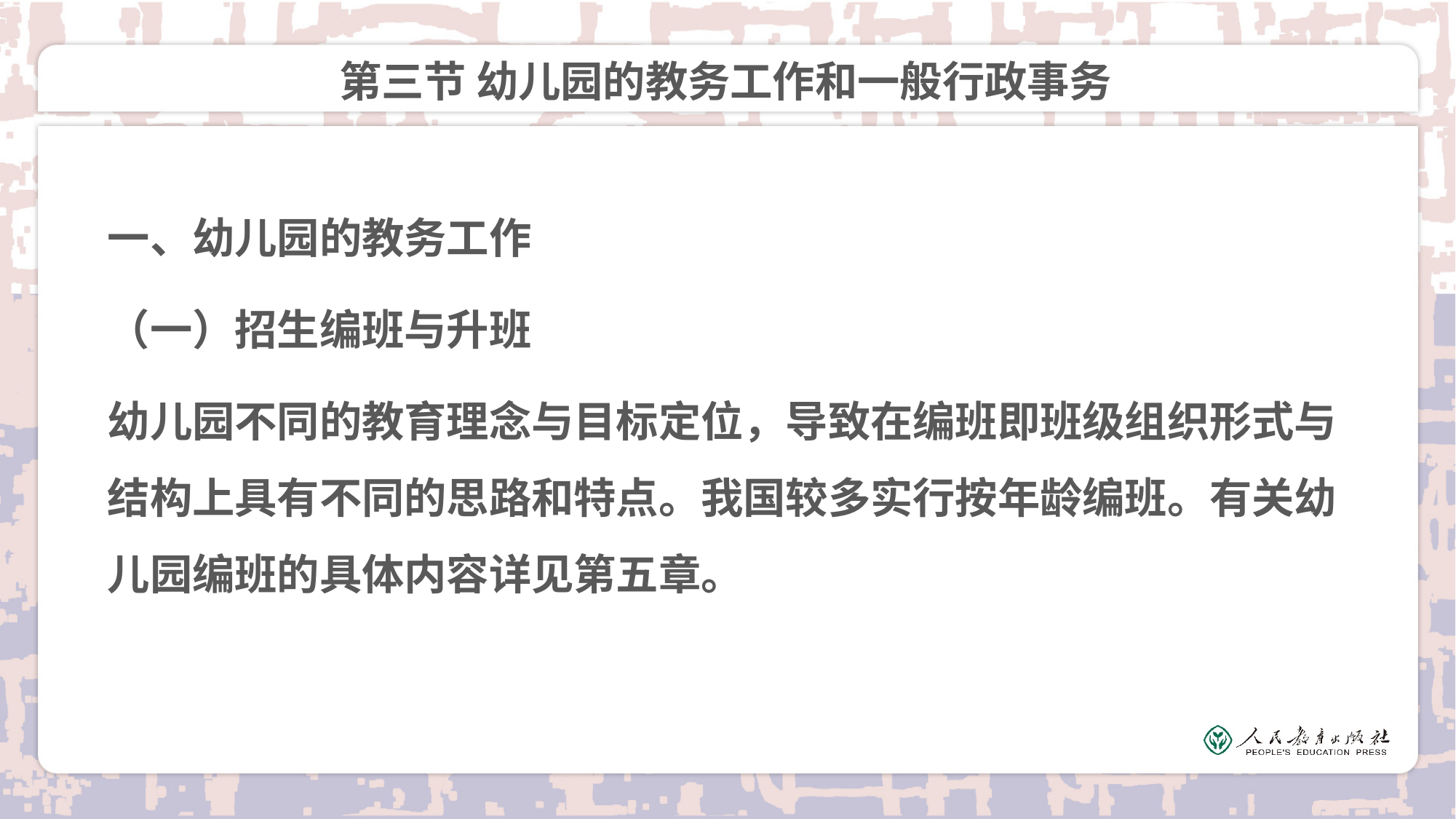

# 第三节 幼儿园的教务工作和一般行政事务
一、幼儿园的教务工作
（一）招生编班与升班
幼儿园不同的教育理念与目标定位，导致在编班即班级组织形式与结构上具有不同的思路和特点。我国较多实行按年龄编班。有关幼儿园编班的具体内容详见第五章。